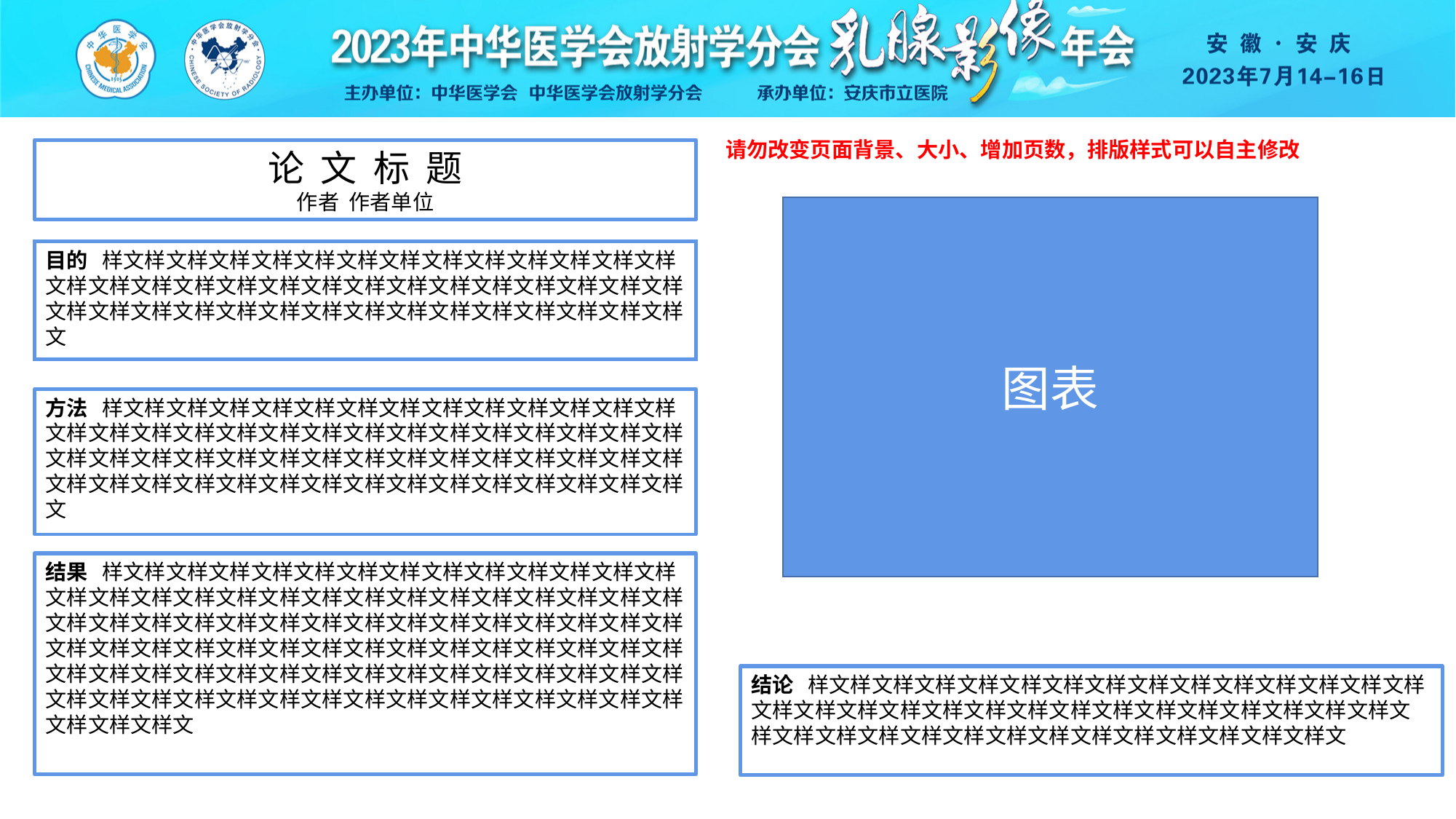

请勿改变页面背景、大小、增加页数，排版样式可以自主修改
论  文  标  题
作者  作者单位
图表
目的   样文样文样文样文样文样文样文样文样文样文样文样文样文样文样文样文样文样文样文样文样文样文样文样文样文样文样文样文样文样文样文样文样文样文样文样文样文样文样文样文样文样文样文样文

方法   样文样文样文样文样文样文样文样文样文样文样文样文样文样文样文样文样文样文样文样文样文样文样文样文样文样文样文样文样文样文样文样文样文样文样文样文样文样文样文样文样文样文样文样文样文样文样文样文样文样文样文样文样文样文样文样文样文样文样文

结果   样文样文样文样文样文样文样文样文样文样文样文样文样文样文样文样文样文样文样文样文样文样文样文样文样文样文样文样文样文样文样文样文样文样文样文样文样文样文样文样文样文样文样文样文样文样文样文样文样文样文样文样文样文样文样文样文样文样文样文样文样文样文样文样文样文样文样文样文样文样文样文样文样文样文样文样文样文样文样文样文样文样文样文样文样文样文样文样文样文样文样文样文

结论   样文样文样文样文样文样文样文样文样文样文样文样文样文样文样文样文样文样文样文样文样文样文样文样文样文样文样文样文样文样文样文样文样文样文样文样文样文样文样文样文样文样文样文样文

目的
样文 样文 样文 样文 样文 样文 样文 样文 样文 样文 样文 样文 样文 样文 样文 样文 样文 样文 样文 样文 样文 样文 样文 样文 样文 样文 样文 样文 样文 样文 样文 样文 样文 样文 样文 样文 样文 样文 样文 样文 样文 样文 样文 样文 样文 样文 样文 样文 样文 样文 样文 样文 样文 样文 样文 样文 样文 样文 样文 样文 样文 样文 样文 样文样文 样文 样文 样文 样文 样文 样文 样文 样文 样文 样文 样文 样文 样文 样文 样文 样文 样文 样文 样文 样文 样文 样文 样文 样文 样文 样文 样文 样文 样文 样文 样文 样文 样文 样文 样文 样文 样文 样文 样文 样文 样文 样文 样文 样文 样文 样文 样文 样文 样文 样文 样文 样文 样文 样文 样文 样文 样文 样文 样文 样文 样文 样文 样文

方法
样文 样文 样文 样文 样文 样文 样文 样文 样文 样文 样文 样文 样文 样文 样文 样文 样文 样文 样文 样文 样文 样文 样文 样文 样文 样文 样文 样文 样文 样文 样文 样文 样文 样文 样文 样文 样文 样文 样文 样文 样文 样文 样文 样文 样文 样文 样文 样文 样文 样文 样文 样文 样文 样文 样文 样文 样文 样文 样文 样文 样文 样文 样文 样文

结果
样文 样文 样文 样文 样文 样文 样文 样文 样文 样文 样文 样文 样文 样文 样文 样文 样文 样文 样文 样文 样文 样文 样文 样文 样文 样文 样文 样文 样文 样文 样文 样文 样文 样文 样文 样文 样文 样文 样文 样文 样文 样文 样文 样文 样文 样文 样文 样文 样文 样文 样文 样文 样文 样文 样文 样文 样文 样文 样文 样文 样文 样文 样文 样文样文 样文 样文 样文 样文 样文 样文 样文 样文 样文 样文 样文 样文 样文 样文 样文 样文 样文 样文 样文 样文 样文 样文 样文 样文 样文 样文 样文 样文 样文 样文 样文 样文 样文 样文 样文 样文 样文 样文 样文 样文 样文 样文 样文 样文 样文 样文 样文 样文 样文 样文 样文 样文 样文 样文 样文 样文 样文 样文 样文 样文 样文 样文 样文
样文 样文 样文 样文 样文 样文 样文 样文 样文 样文 样文 样文 样文 样文 样文 样文 样文 样文 样文 样文 样文 样文 样文 样文 样文 样文 样文 样文 样文 样文 样文 样文 样文 样文 样文 样文 样文 样文 样文 样文 样文 样文 样文 样文 样文 样文 样文 样文 样文 样文 样文 样文 样文 样文 样文 样文 样文 样文 样文 样文 样文 样文 样文 样文

目的
样文 样文 样文 样文 样文 样文 样文 样文 样文 样文 样文 样文 样文 样文 样文 样文 样文 样文 样文 样文 样文 样文 样文 样文 样文 样文 样文 样文 样文 样文 样文 样文 样文 样文 样文 样文 样文 样文 样文 样文 样文 样文 样文 样文 样文 样文 样文 样文 样文 样文 样文 样文 样文 样文 样文 样文 样文 样文 样文 样文 样文 样文 样文 样文样文 样文 样文 样文 样文 样文 样文 样文 样文 样文 样文 样文 样文 样文 样文 样文 样文 样文 样文 样文 样文 样文 样文 样文 样文 样文 样文 样文 样文 样文 样文 样文 样文 样文 样文 样文 样文 样文 样文 样文 样文 样文 样文 样文 样文 样文 样文 样文 样文 样文 样文 样文 样文 样文 样文 样文 样文 样文 样文 样文 样文 样文 样文 样文

方法
样文 样文 样文 样文 样文 样文 样文 样文 样文 样文 样文 样文 样文 样文 样文 样文 样文 样文 样文 样文 样文 样文 样文 样文 样文 样文 样文 样文 样文 样文 样文 样文 样文 样文 样文 样文 样文 样文 样文 样文 样文 样文 样文 样文 样文 样文 样文 样文 样文 样文 样文 样文 样文 样文 样文 样文 样文 样文 样文 样文 样文 样文 样文 样文

结果
样文 样文 样文 样文 样文 样文 样文 样文 样文 样文 样文 样文 样文 样文 样文 样文 样文 样文 样文 样文 样文 样文 样文 样文 样文 样文 样文 样文 样文 样文 样文 样文 样文 样文 样文 样文 样文 样文 样文 样文 样文 样文 样文 样文 样文 样文 样文 样文 样文 样文 样文 样文 样文 样文 样文 样文 样文 样文 样文 样文 样文 样文 样文 样文样文 样文 样文 样文 样文 样文 样文 样文 样文 样文 样文 样文 样文 样文 样文 样文 样文 样文 样文 样文 样文 样文 样文 样文 样文 样文 样文 样文 样文 样文 样文 样文 样文 样文 样文 样文 样文 样文 样文 样文 样文 样文 样文 样文 样文 样文 样文 样文 样文 样文 样文 样文 样文 样文 样文 样文 样文 样文 样文 样文 样文 样文 样文 样文
样文 样文 样文 样文 样文 样文 样文 样文 样文 样文 样文 样文 样文 样文 样文 样文 样文 样文 样文 样文 样文 样文 样文 样文 样文 样文 样文 样文 样文 样文 样文 样文 样文 样文 样文 样文 样文 样文 样文 样文 样文 样文 样文 样文 样文 样文 样文 样文 样文 样文 样文 样文 样文 样文 样文 样文 样文 样文 样文 样文 样文 样文 样文 样文